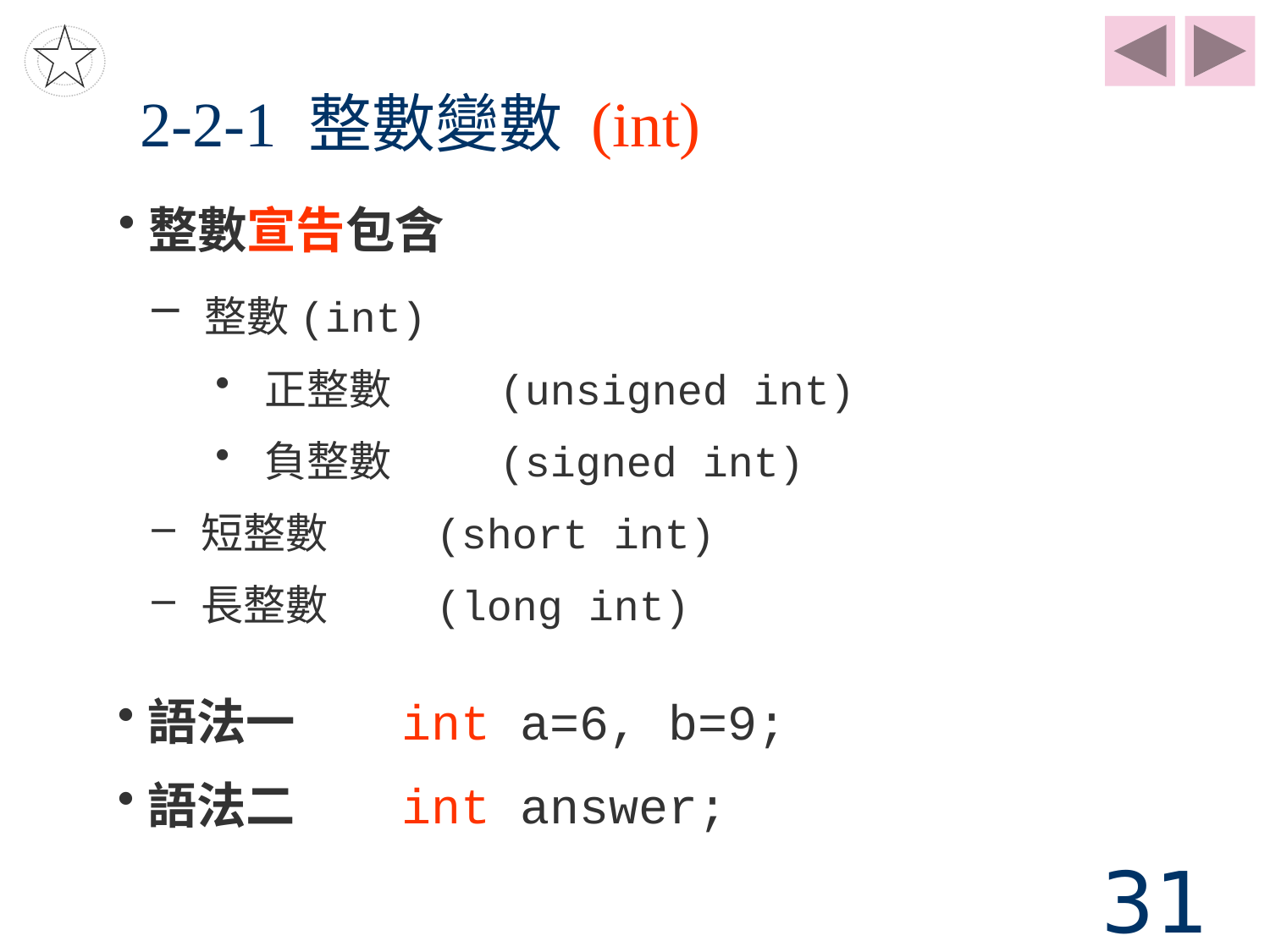

# 2-2-1 整數變數 (int)
整數宣告包含
 整數(int)
 正整數	(unsigned int)
 負整數	(signed int)
 短整數	(short int)
 長整數	(long int)
語法一	int a=6, b=9;
語法二	int answer;
31